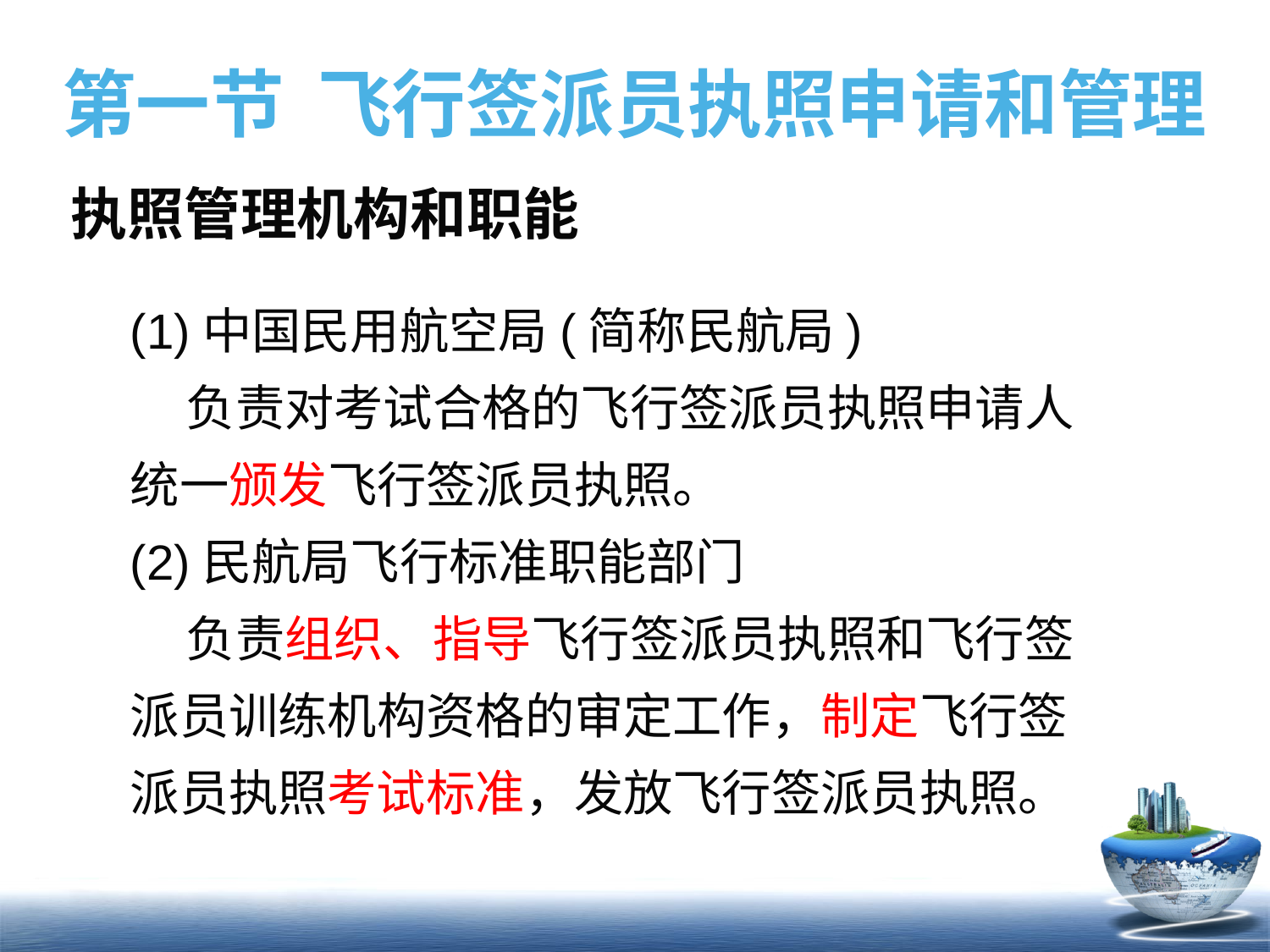

# 第一节  飞行签派员执照申请和管理
执照管理机构和职能
(1)中国民用航空局(简称民航局)
    负责对考试合格的飞行签派员执照申请人统一颁发飞行签派员执照。
(2)民航局飞行标准职能部门
    负责组织、指导飞行签派员执照和飞行签派员训练机构资格的审定工作，制定飞行签派员执照考试标准，发放飞行签派员执照。